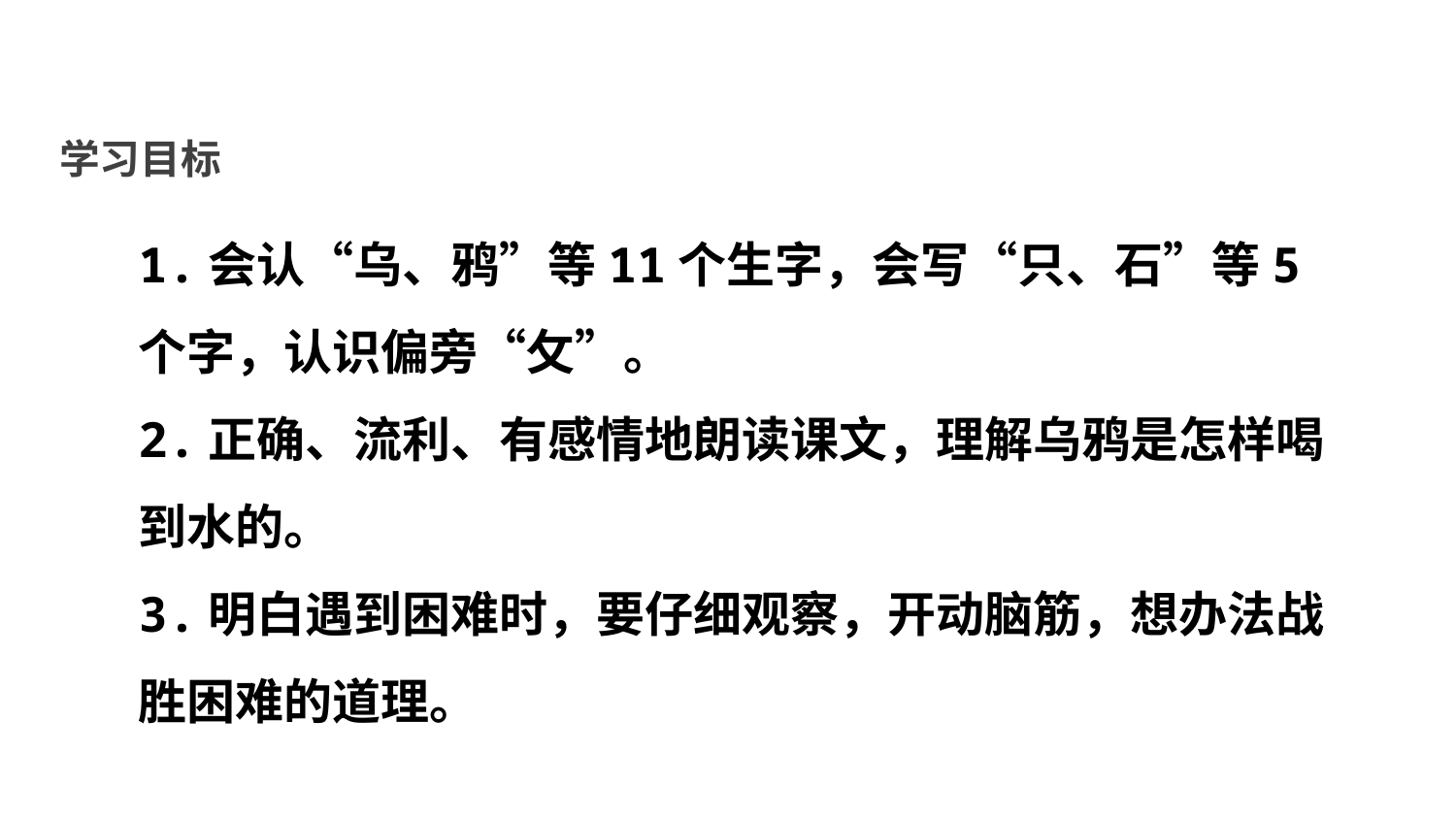

学习目标
1.会认“乌、鸦”等11个生字，会写“只、石”等5个字，认识偏旁“攵”。
2.正确、流利、有感情地朗读课文，理解乌鸦是怎样喝到水的。
3.明白遇到困难时，要仔细观察，开动脑筋，想办法战胜困难的道理。